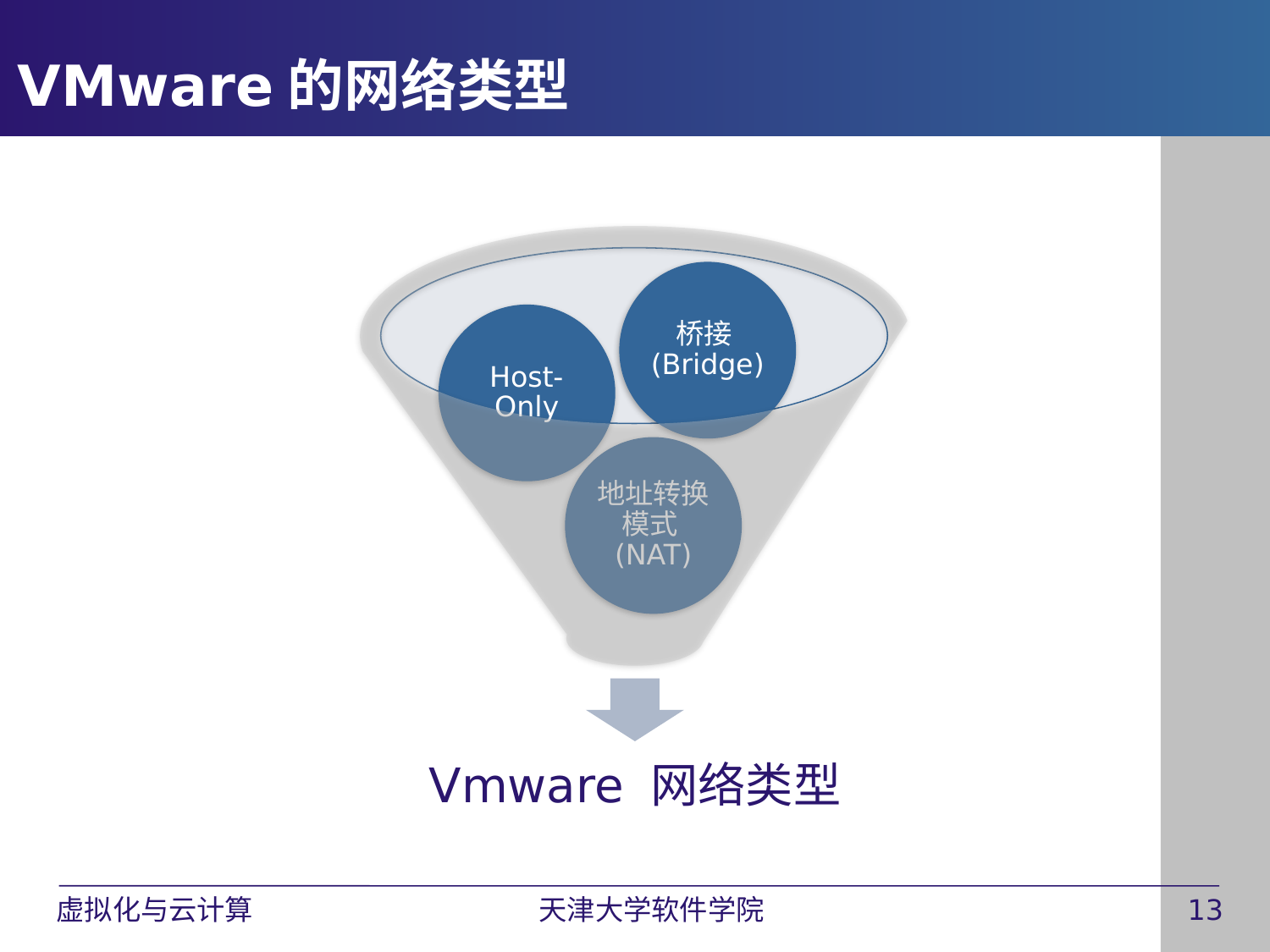

# VMware的网络类型
Vmware 网络类型
地址转换模式(NAT)
Host-Only
桥接(Bridge)